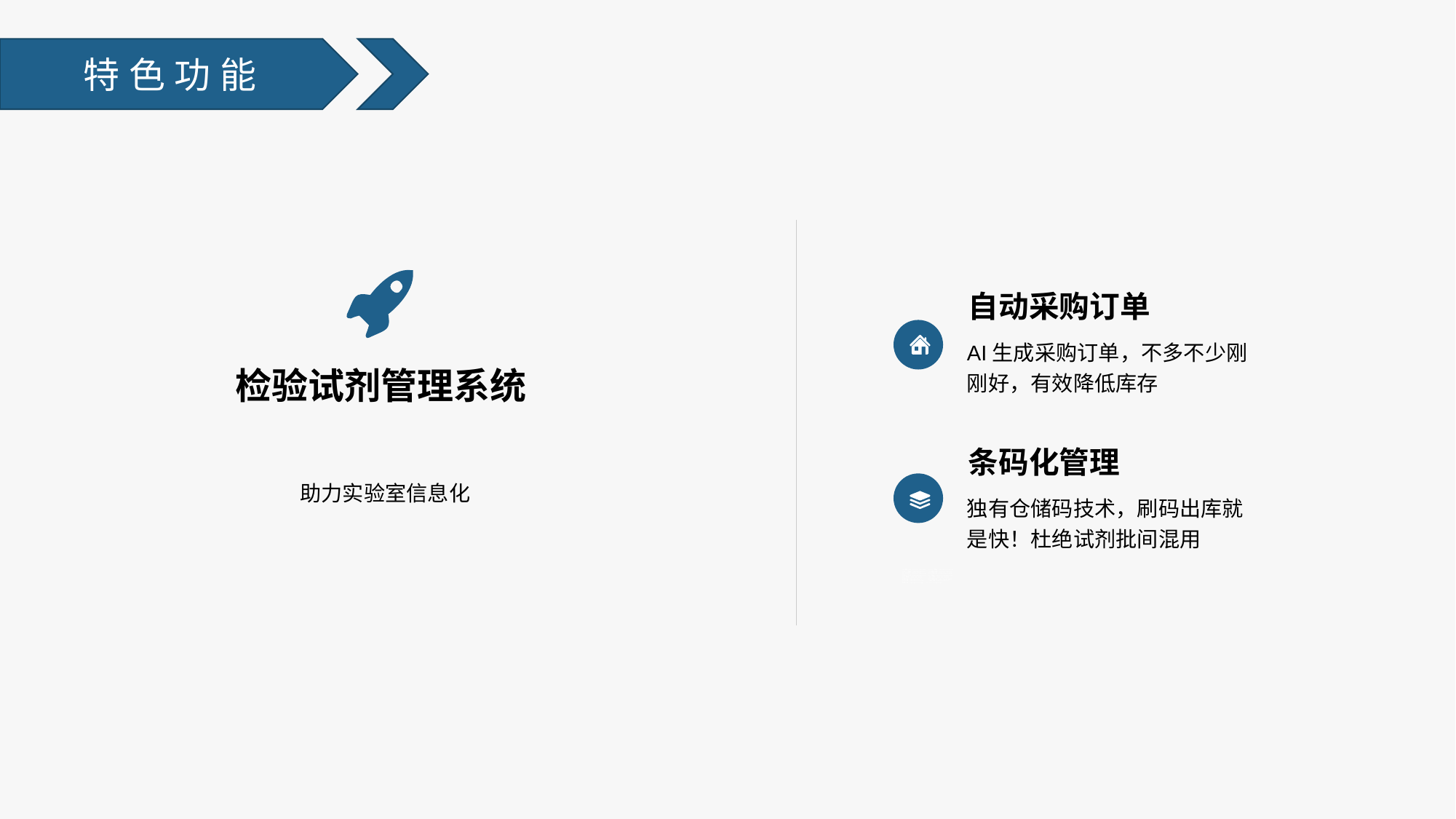

特色功能

自动采购订单

AI生成采购订单，不多不少刚刚好，有效降低库存

检验试剂管理系统
条码化管理
助力实验室信息化

独有仓储码技术，刷码出库就是快！杜绝试剂批间混用